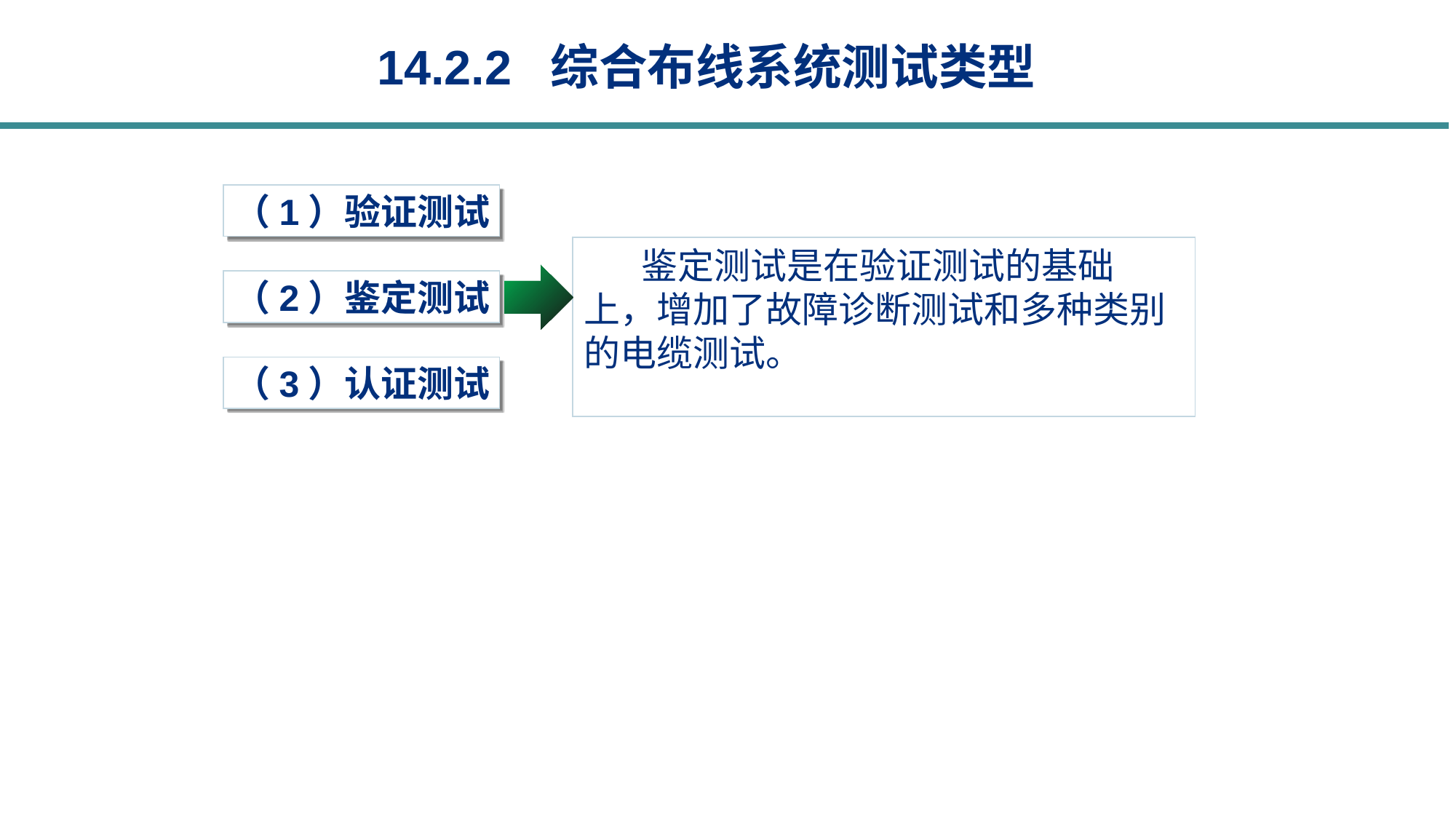

14.2.2  综合布线系统测试类型
（1）验证测试
      鉴定测试是在验证测试的基础上，增加了故障诊断测试和多种类别的电缆测试。

（2）鉴定测试
（3）认证测试